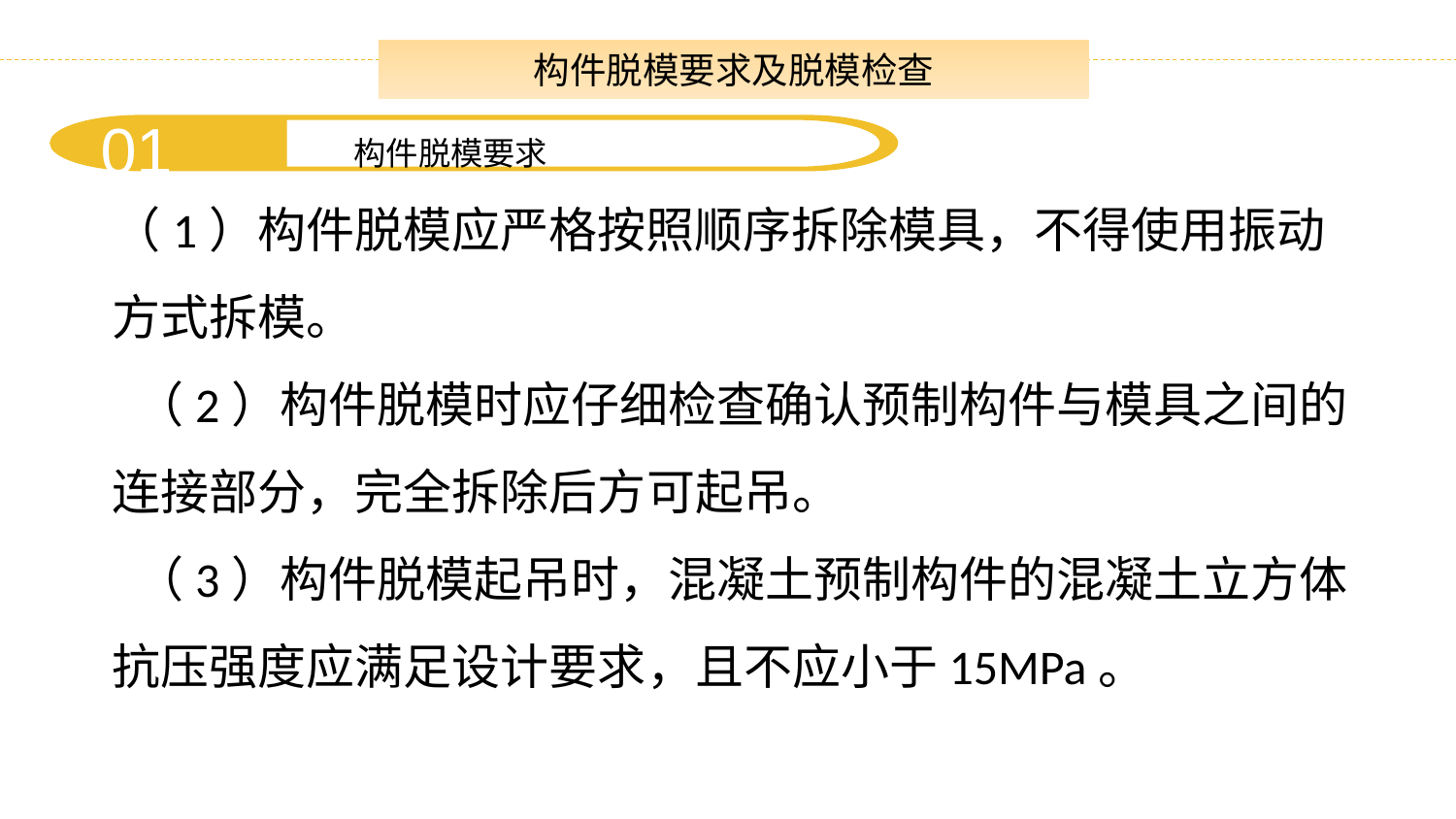

构件脱模要求及脱模检查
01

构件脱模要求

（1）构件脱模应严格按照顺序拆除模具，不得使用振动方式拆模。
 （2）构件脱模时应仔细检查确认预制构件与模具之间的连接部分，完全拆除后方可起吊。
 （3）构件脱模起吊时，混凝土预制构件的混凝土立方体抗压强度应满足设计要求，且不应小于15MPa。